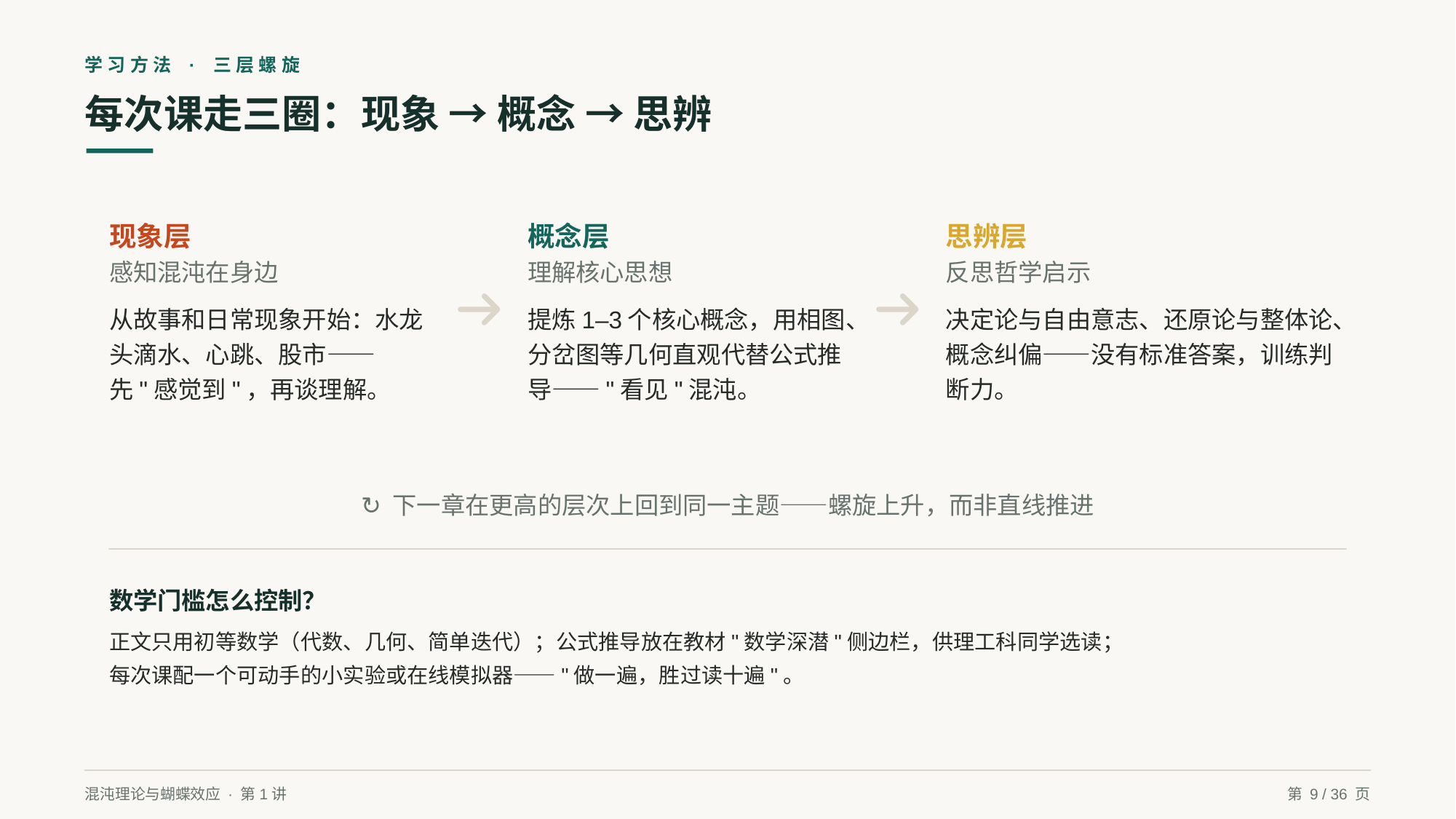

学习方法 · 三层螺旋
每次课走三圈：现象 → 概念 → 思辨

现象层
感知混沌在身边
从故事和日常现象开始：水龙头滴水、心跳、股市——先"感觉到"，再谈理解。
概念层
理解核心思想
提炼1–3个核心概念，用相图、分岔图等几何直观代替公式推导——"看见"混沌。
思辨层
反思哲学启示
决定论与自由意志、还原论与整体论、概念纠偏——没有标准答案，训练判断力。

↻ 下一章在更高的层次上回到同一主题——螺旋上升，而非直线推进

数学门槛怎么控制？
正文只用初等数学（代数、几何、简单迭代）；公式推导放在教材"数学深潜"侧边栏，供理工科同学选读；
每次课配一个可动手的小实验或在线模拟器——"做一遍，胜过读十遍"。

混沌理论与蝴蝶效应 · 第1讲
第 9 / 36 页